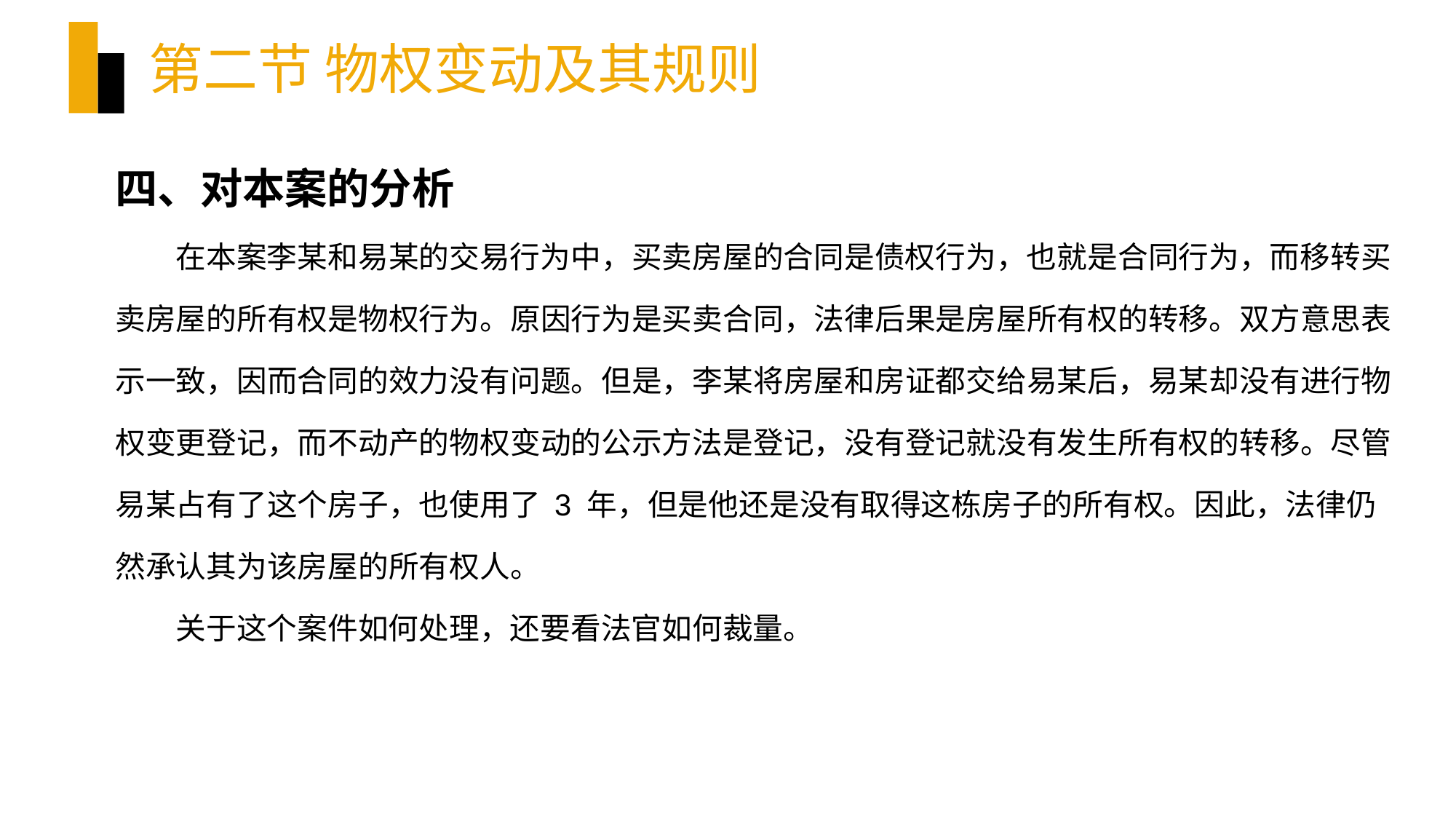

# 第二节 物权变动及其规则
四、对本案的分析
在本案李某和易某的交易行为中，买卖房屋的合同是债权行为，也就是合同行为，而移转买卖房屋的所有权是物权行为。原因行为是买卖合同，法律后果是房屋所有权的转移。双方意思表示一致，因而合同的效力没有问题。但是，李某将房屋和房证都交给易某后，易某却没有进行物权变更登记，而不动产的物权变动的公示方法是登记，没有登记就没有发生所有权的转移。尽管易某占有了这个房子，也使用了 3 年，但是他还是没有取得这栋房子的所有权。因此，法律仍然承认其为该房屋的所有权人。
关于这个案件如何处理，还要看法官如何裁量。